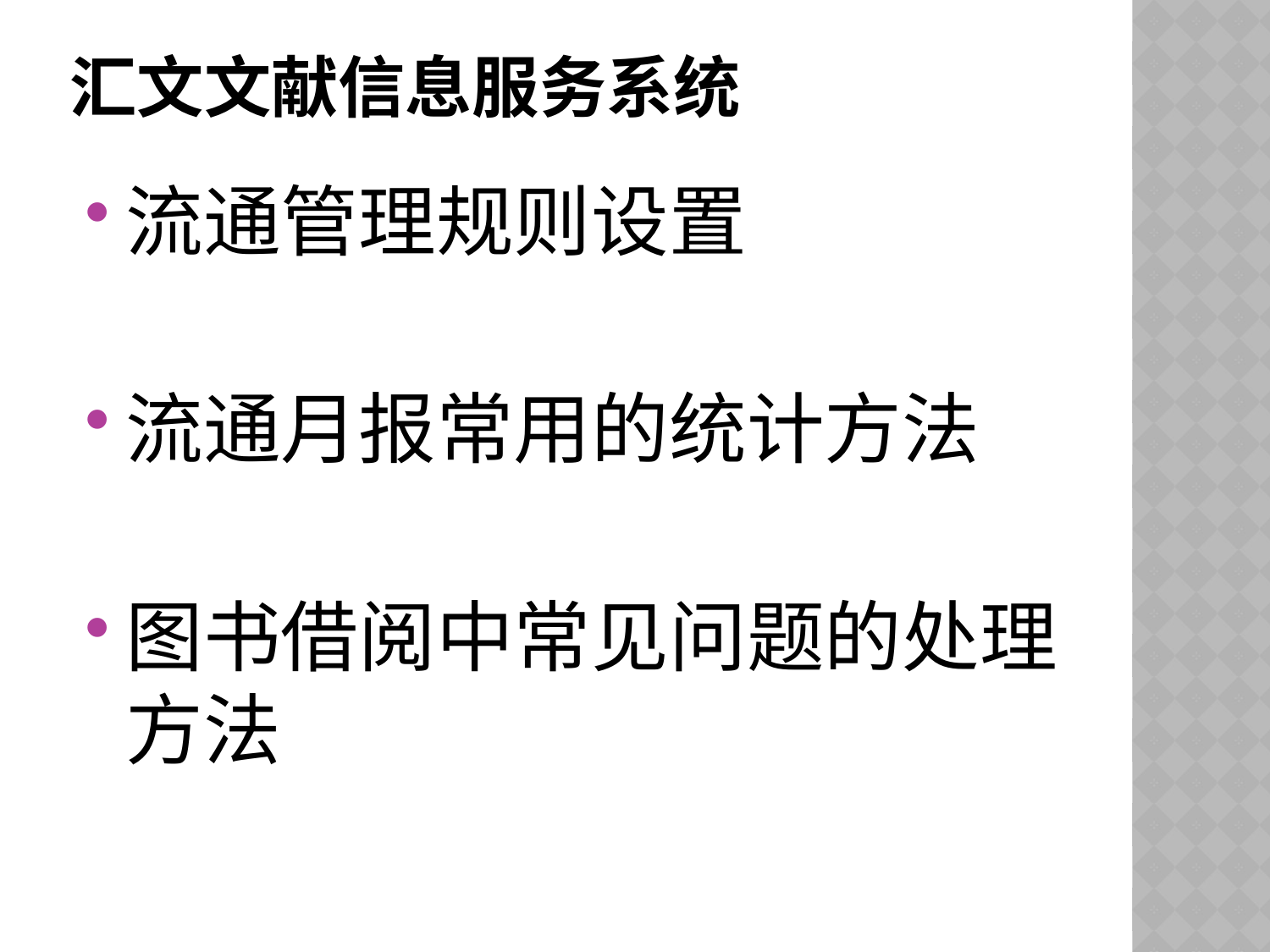

# 汇文文献信息服务系统
流通管理规则设置

流通月报常用的统计方法

图书借阅中常见问题的处理方法